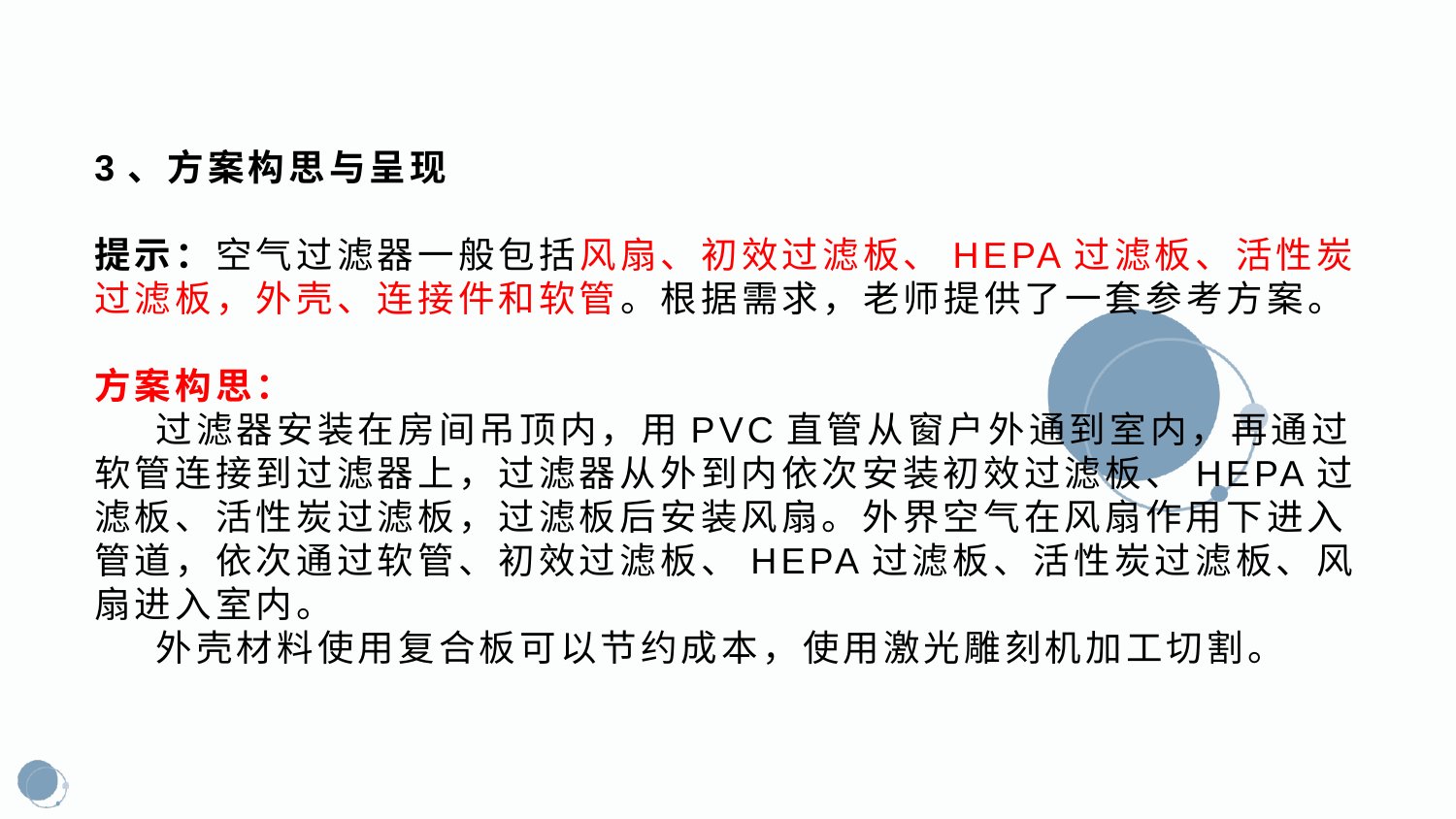

# 3、方案构思与呈现 提示：空气过滤器一般包括风扇、初效过滤板、HEPA过滤板、活性炭过滤板，外壳、连接件和软管。根据需求，老师提供了一套参考方案。 方案构思： 过滤器安装在房间吊顶内，用PVC直管从窗户外通到室内，再通过软管连接到过滤器上，过滤器从外到内依次安装初效过滤板、HEPA过滤板、活性炭过滤板，过滤板后安装风扇。外界空气在风扇作用下进入管道，依次通过软管、初效过滤板、HEPA过滤板、活性炭过滤板、风扇进入室内。 外壳材料使用复合板可以节约成本，使用激光雕刻机加工切割。